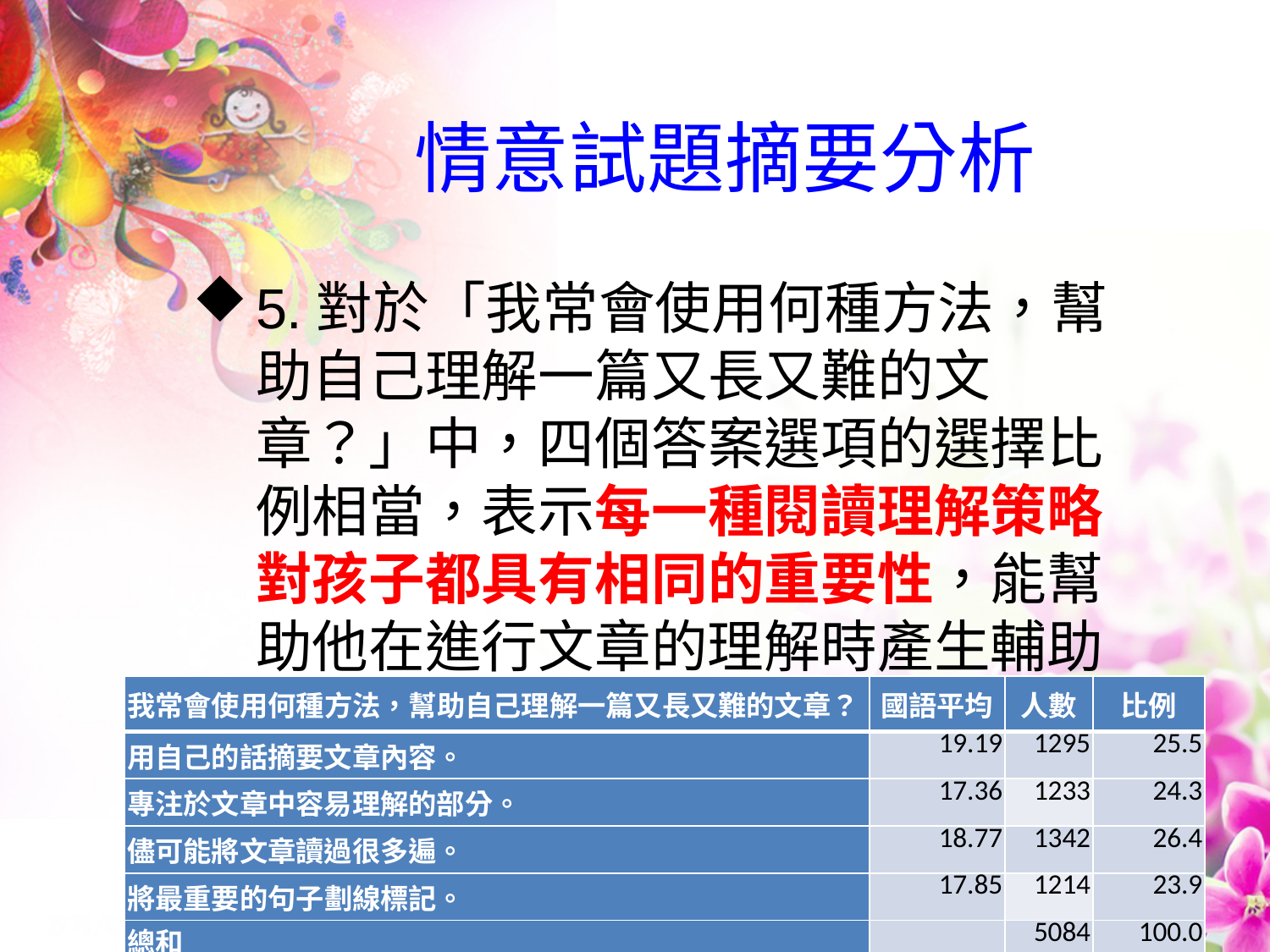

# 情意試題摘要分析
5.對於「我常會使用何種方法，幫助自己理解一篇又長又難的文章？」中，四個答案選項的選擇比例相當，表示每一種閱讀理解策略對孩子都具有相同的重要性，能幫助他在進行文章的理解時產生輔助的功能。
| 我常會使用何種方法，幫助自己理解一篇又長又難的文章？ | 國語平均 | 人數 | 比例 |
| --- | --- | --- | --- |
| 用自己的話摘要文章內容。 | 19.19 | 1295 | 25.5 |
| 專注於文章中容易理解的部分。 | 17.36 | 1233 | 24.3 |
| 儘可能將文章讀過很多遍。 | 18.77 | 1342 | 26.4 |
| 將最重要的句子劃線標記。 | 17.85 | 1214 | 23.9 |
| 總和 |  | 5084 | 100.0 |